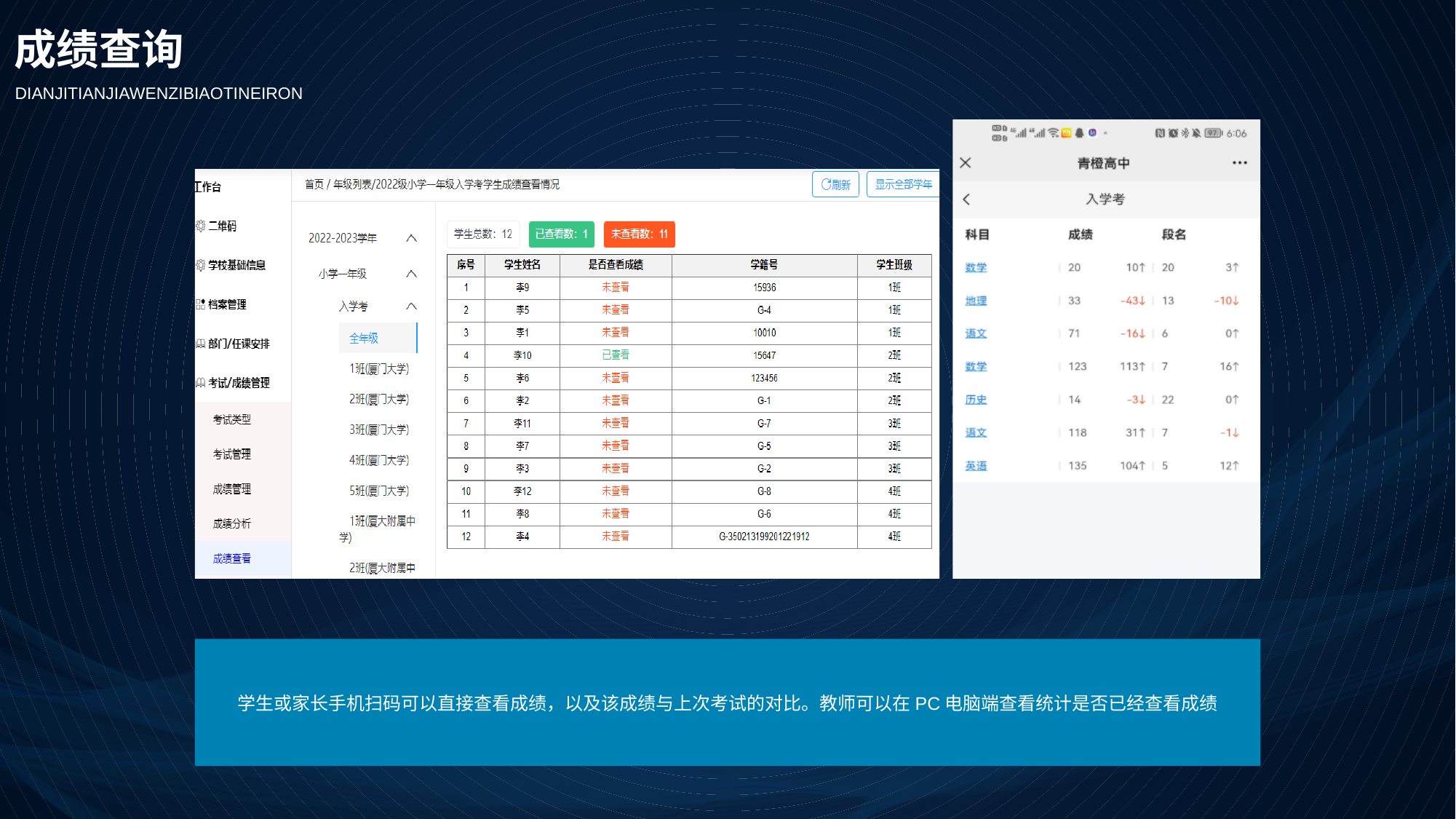

成绩查询
DIANJITIANJIAWENZIBIAOTINEIRON

学生或家长手机扫码可以直接查看成绩，以及该成绩与上次考试的对比。教师可以在PC电脑端查看统计是否已经查看成绩